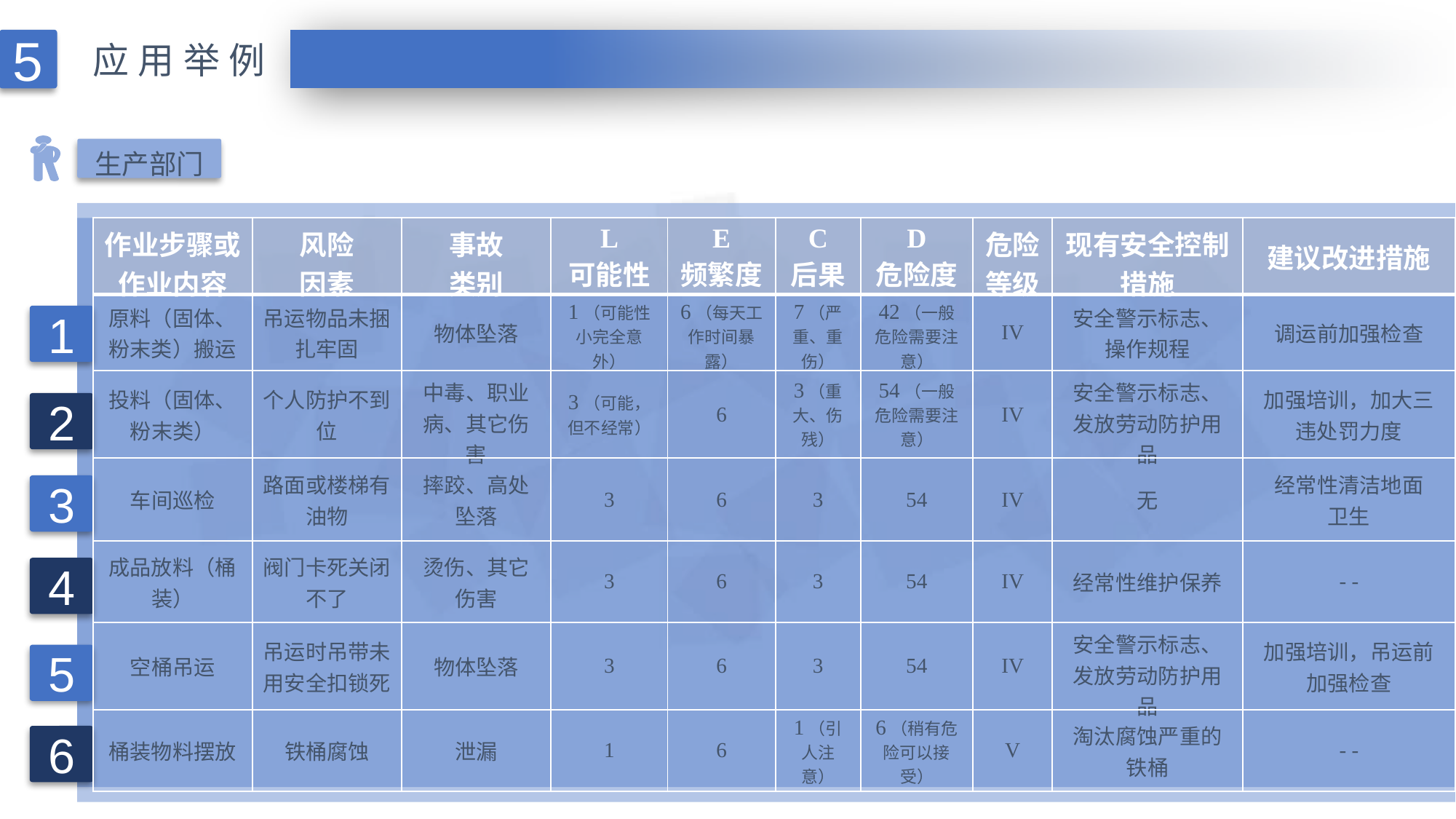

5

应用举例

生产部门

| 作业步骤或作业内容 | 风险 因素 | 事故 类别 | L 可能性 | E 频繁度 | C 后果 | D 危险度 | 危险等级 | 现有安全控制措施 | 建议改进措施 |
| --- | --- | --- | --- | --- | --- | --- | --- | --- | --- |
| 原料（固体、粉末类）搬运 | 吊运物品未捆扎牢固 | 物体坠落 | 1（可能性小完全意外） | 6（每天工作时间暴露） | 7（严重、重伤） | 42（一般危险需要注意） | IV | 安全警示标志、操作规程 | 调运前加强检查 |
| 投料（固体、粉末类） | 个人防护不到位 | 中毒、职业病、其它伤害 | 3（可能，但不经常） | 6 | 3（重大、伤残） | 54（一般危险需要注意） | IV | 安全警示标志、发放劳动防护用品 | 加强培训，加大三违处罚力度 |
| 车间巡检 | 路面或楼梯有油物 | 摔跤、高处坠落 | 3 | 6 | 3 | 54 | IV | 无 | 经常性清洁地面 卫生 |
| 成品放料（桶装） | 阀门卡死关闭不了 | 烫伤、其它伤害 | 3 | 6 | 3 | 54 | IV | 经常性维护保养 | - - |
| 空桶吊运 | 吊运时吊带未用安全扣锁死 | 物体坠落 | 3 | 6 | 3 | 54 | IV | 安全警示标志、发放劳动防护用品 | 加强培训，吊运前加强检查 |
| 桶装物料摆放 | 铁桶腐蚀 | 泄漏 | 1 | 6 | 1（引人注意） | 6（稍有危险可以接受） | V | 淘汰腐蚀严重的铁桶 | - - |
1
2
3
4
5
6